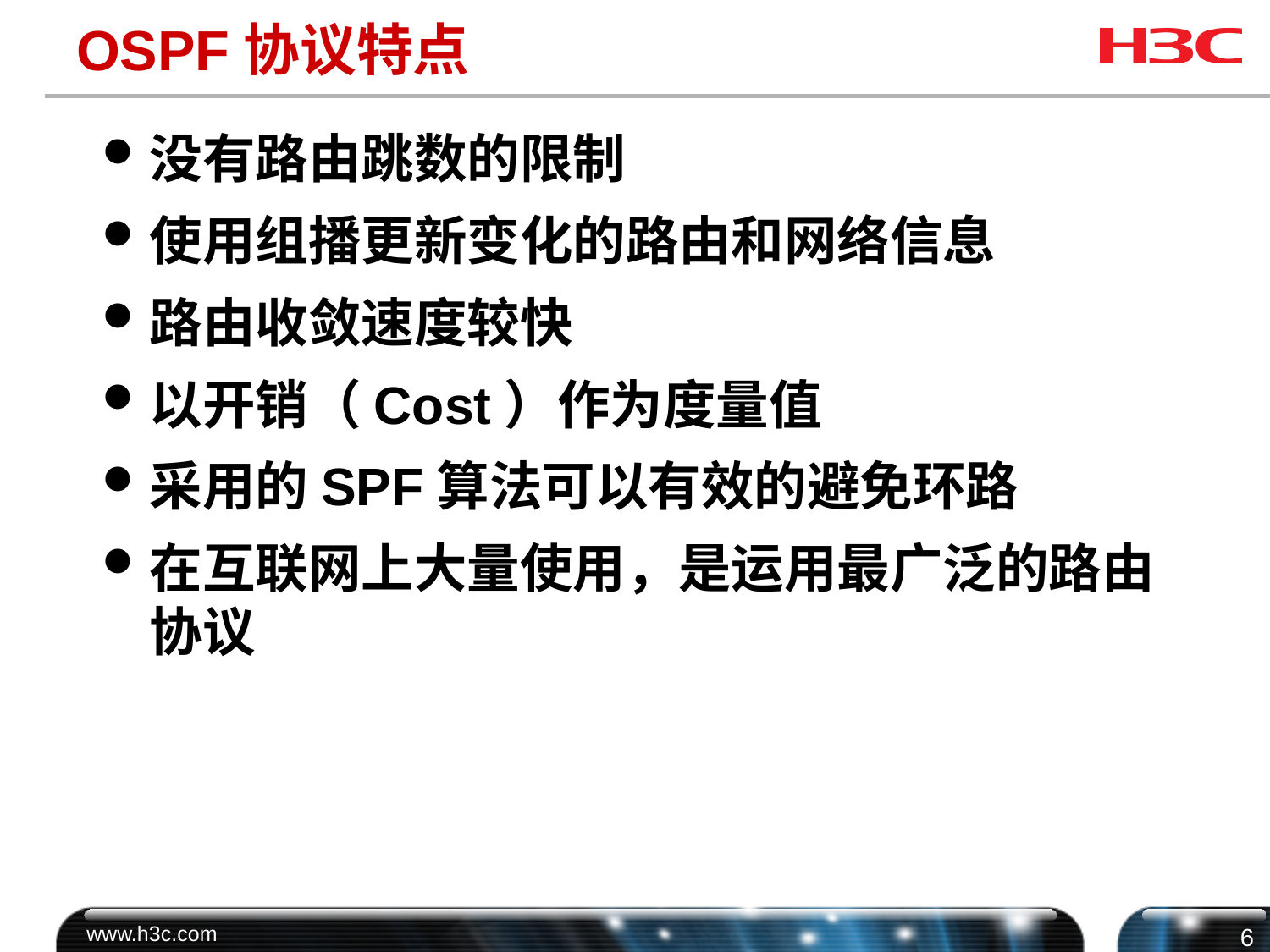

# OSPF协议特点
没有路由跳数的限制
使用组播更新变化的路由和网络信息
路由收敛速度较快
以开销（Cost）作为度量值
采用的SPF算法可以有效的避免环路
在互联网上大量使用，是运用最广泛的路由协议